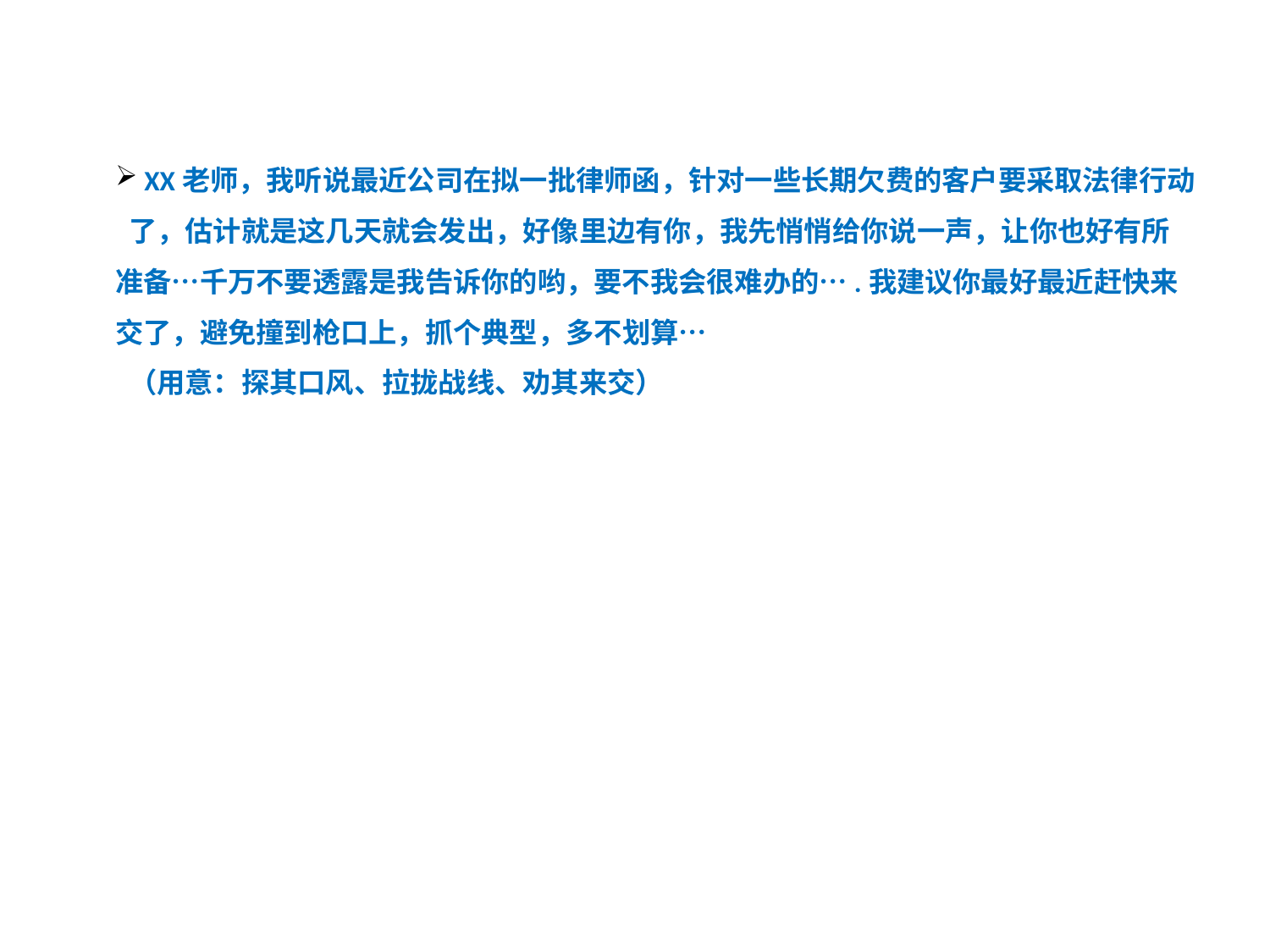

XX老师，我听说最近公司在拟一批律师函，针对一些长期欠费的客户要采取法律行动
 了，估计就是这几天就会发出，好像里边有你，我先悄悄给你说一声，让你也好有所
准备…千万不要透露是我告诉你的哟，要不我会很难办的….我建议你最好最近赶快来
交了，避免撞到枪口上，抓个典型，多不划算…
 （用意：探其口风、拉拢战线、劝其来交）